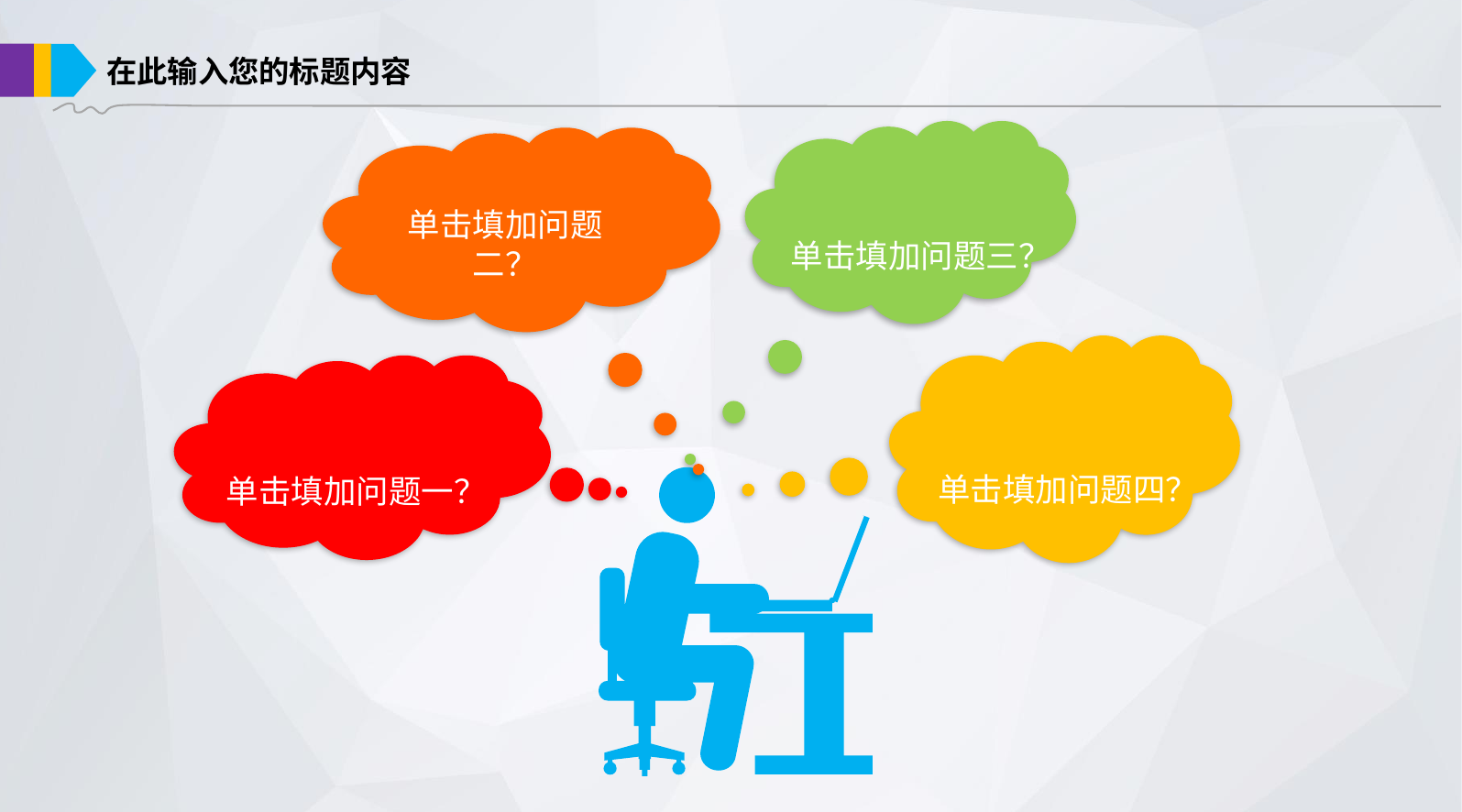

在此输入您的标题内容

单击填加问题三？
单击填加问题二？
单击填加问题四？
单击填加问题一？